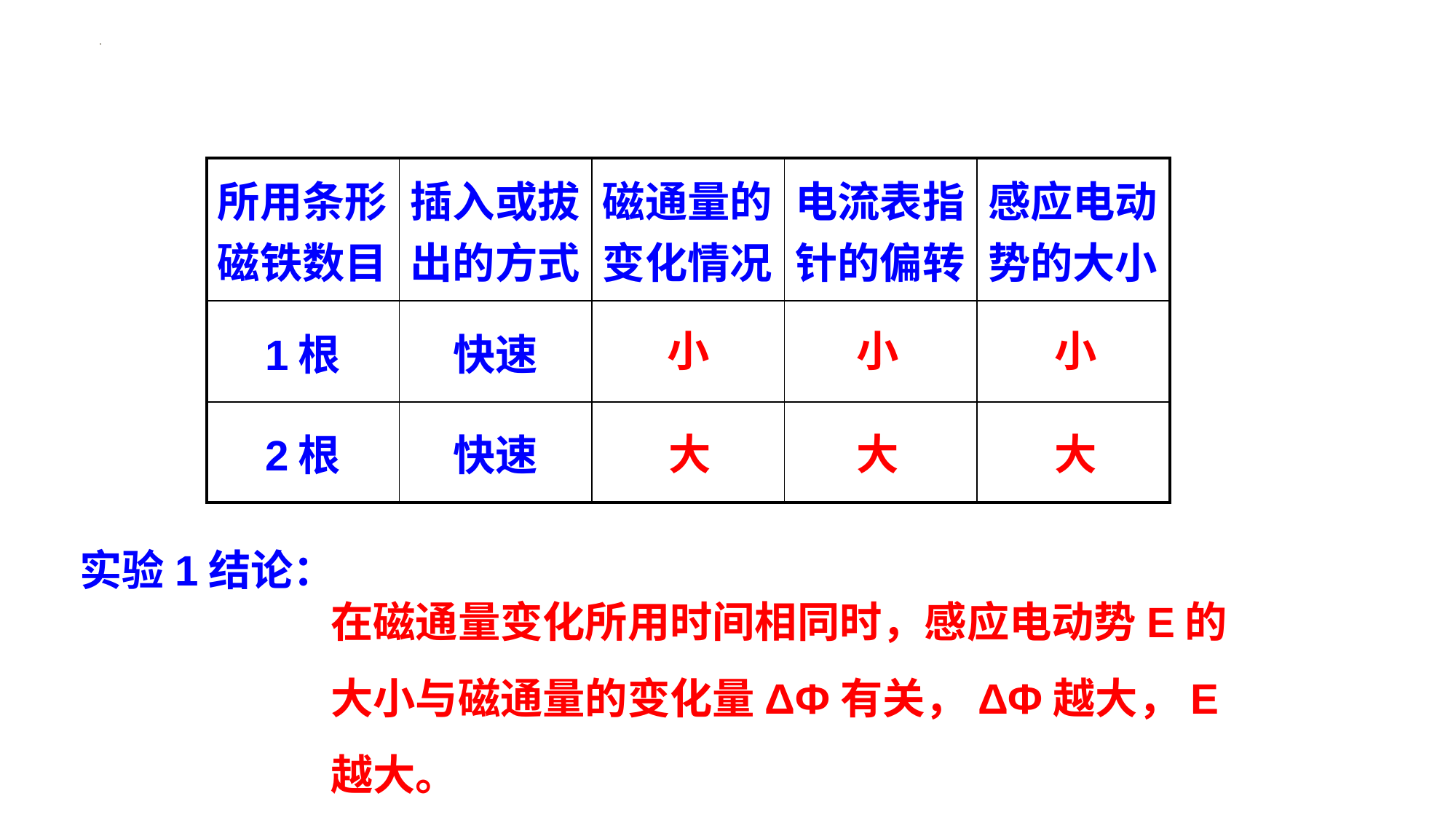

| 所用条形磁铁数目 | 插入或拔出的方式 | 磁通量的变化情况 | 电流表指针的偏转 | 感应电动势的大小 |
| --- | --- | --- | --- | --- |
| 1根 | 快速 |  |  |  |
| 2根 | 快速 |  |  |  |
小
小
小
大
大
大
实验1结论：
在磁通量变化所用时间相同时，感应电动势E的大小与磁通量的变化量ΔΦ有关，ΔΦ越大，E越大。